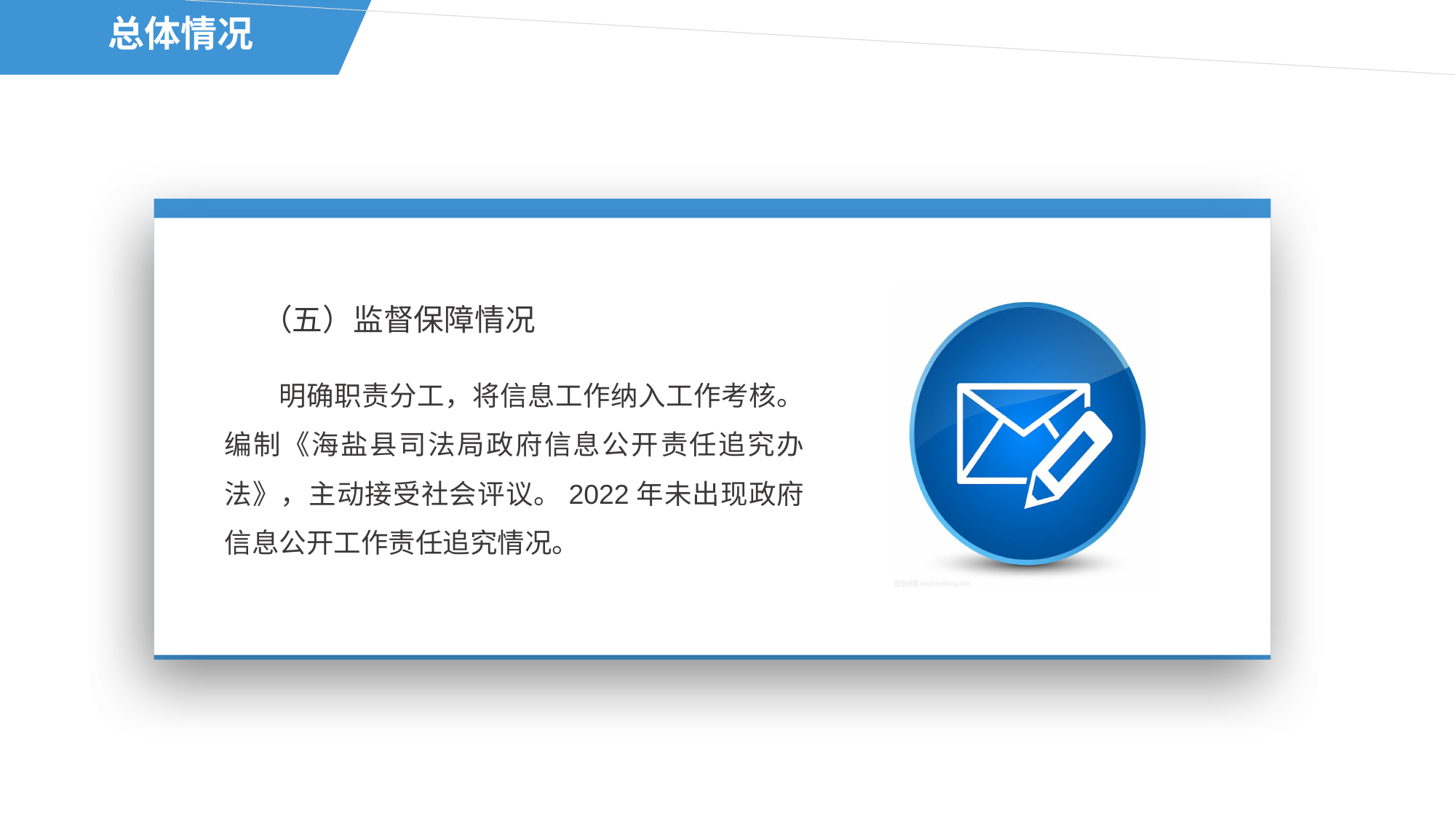

总体情况

  （五）监督保障情况
明确职责分工，将信息工作纳入工作考核。编制《海盐县司法局政府信息公开责任追究办法》，主动接受社会评议。2022年未出现政府信息公开工作责任追究情况。